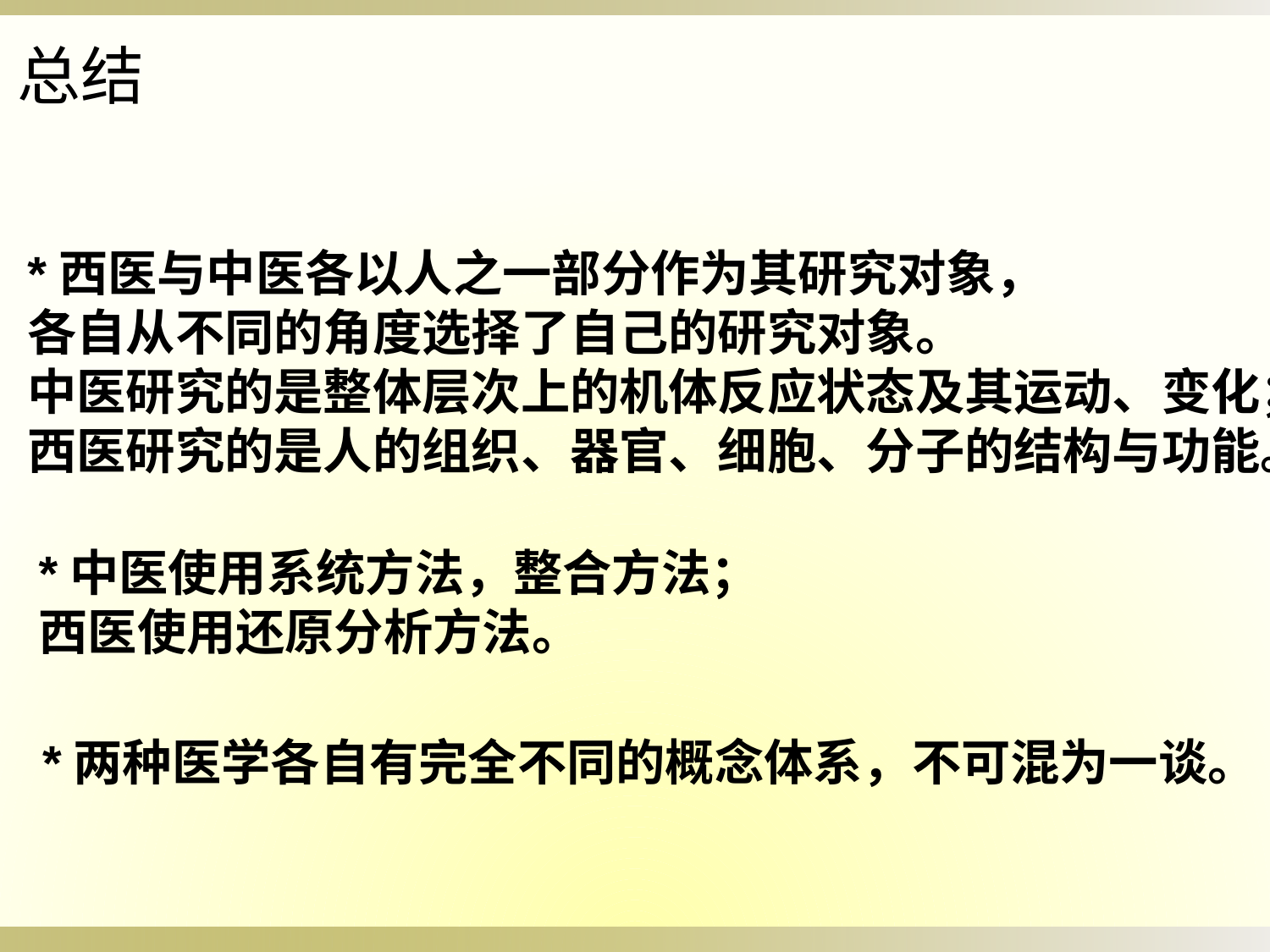

总结
*西医与中医各以人之一部分作为其研究对象，
各自从不同的角度选择了自己的研究对象。
中医研究的是整体层次上的机体反应状态及其运动、变化；
西医研究的是人的组织、器官、细胞、分子的结构与功能。
*中医使用系统方法，整合方法；
西医使用还原分析方法。
*两种医学各自有完全不同的概念体系，不可混为一谈。